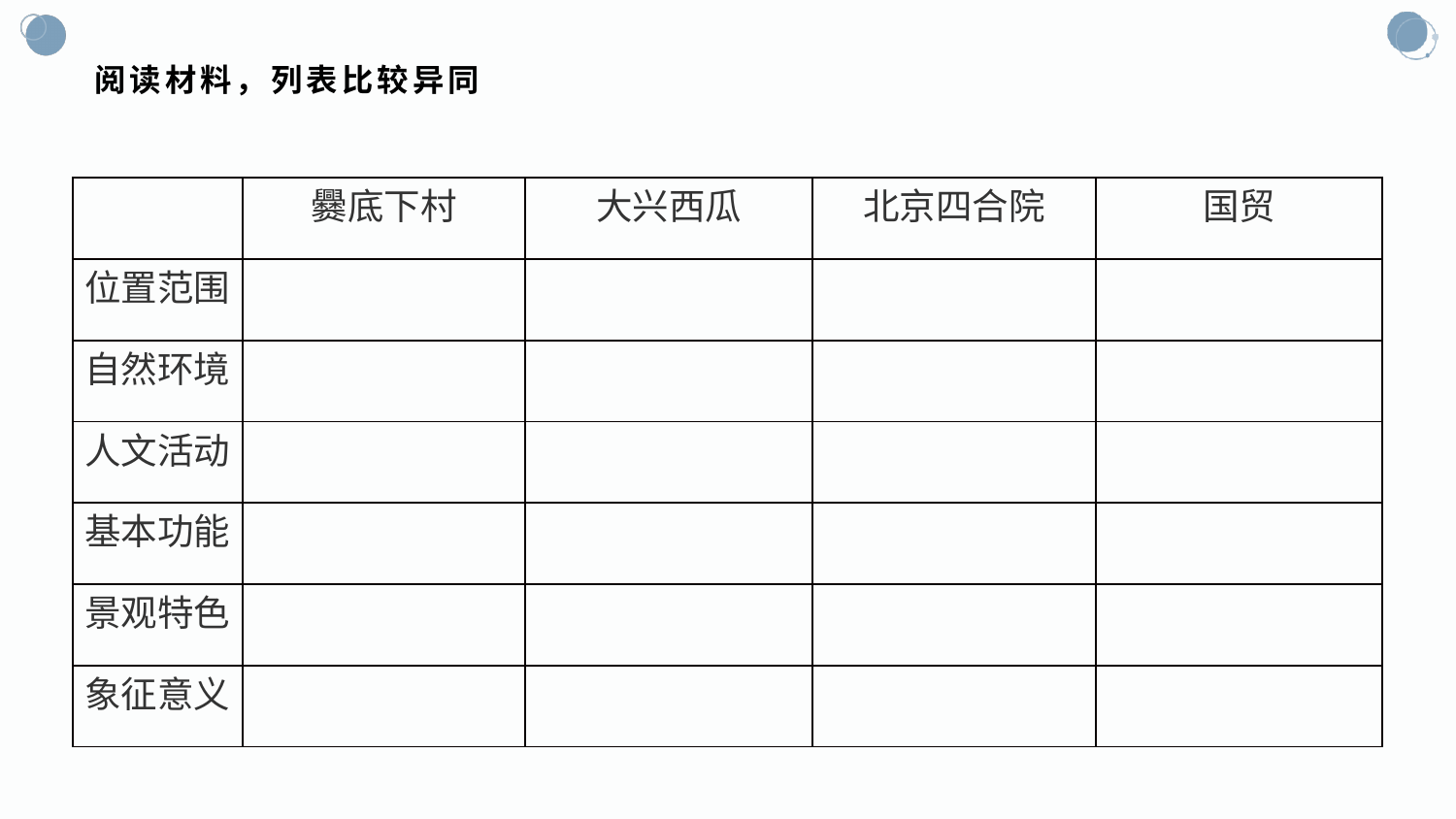

# 阅读材料，列表比较异同

|  | 爨底下村 | 大兴西瓜 | 北京四合院 | 国贸 |
| --- | --- | --- | --- | --- |
| 位置范围 |  |  |  |  |
| 自然环境 |  |  |  |  |
| 人文活动 |  |  |  |  |
| 基本功能 |  |  |  |  |
| 景观特色 |  |  |  |  |
| 象征意义 |  |  |  |  |